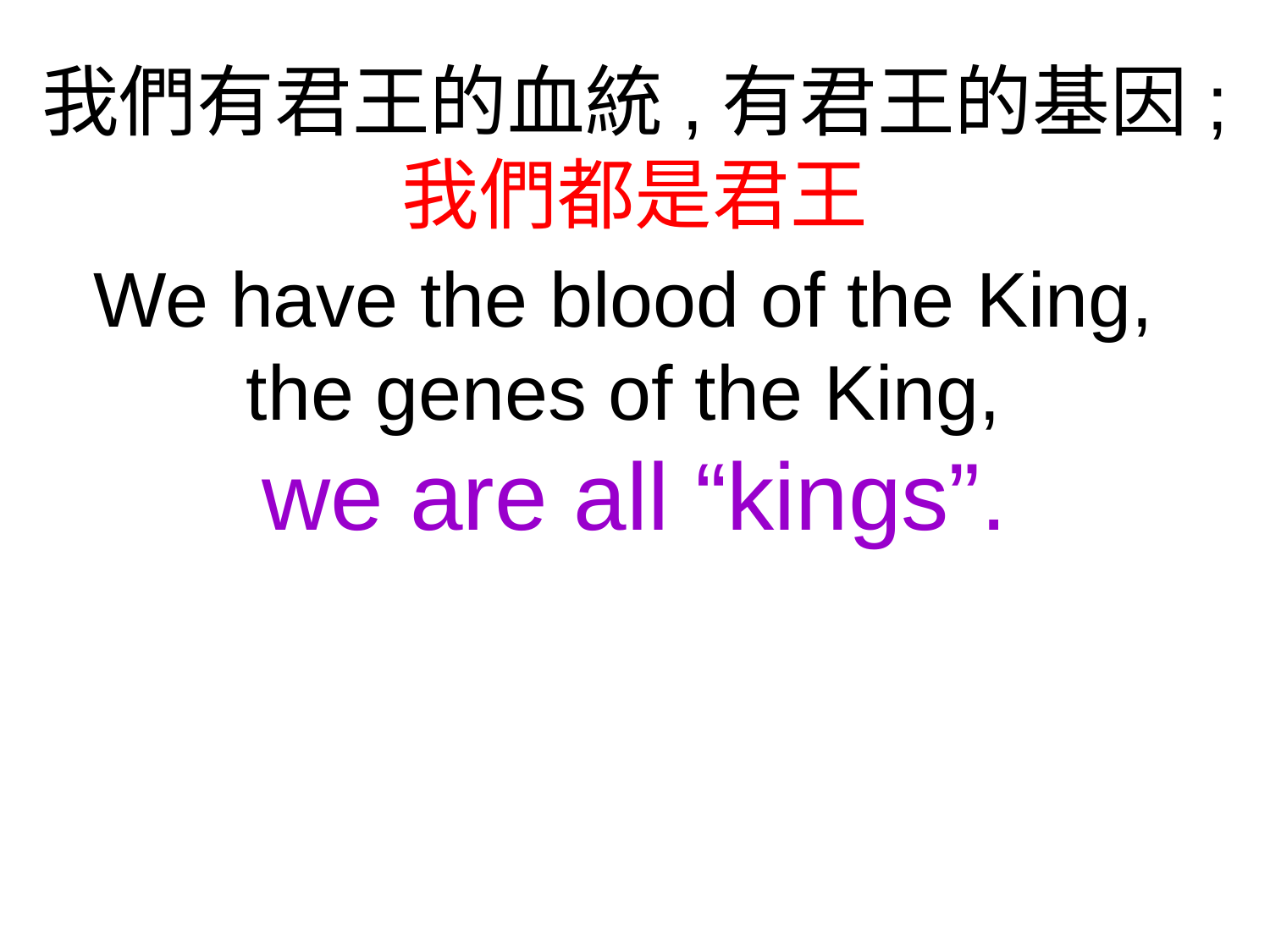

我們有君王的血統,有君王的基因;
我們都是君王
We have the blood of the King,
the genes of the King,
we are all “kings”.